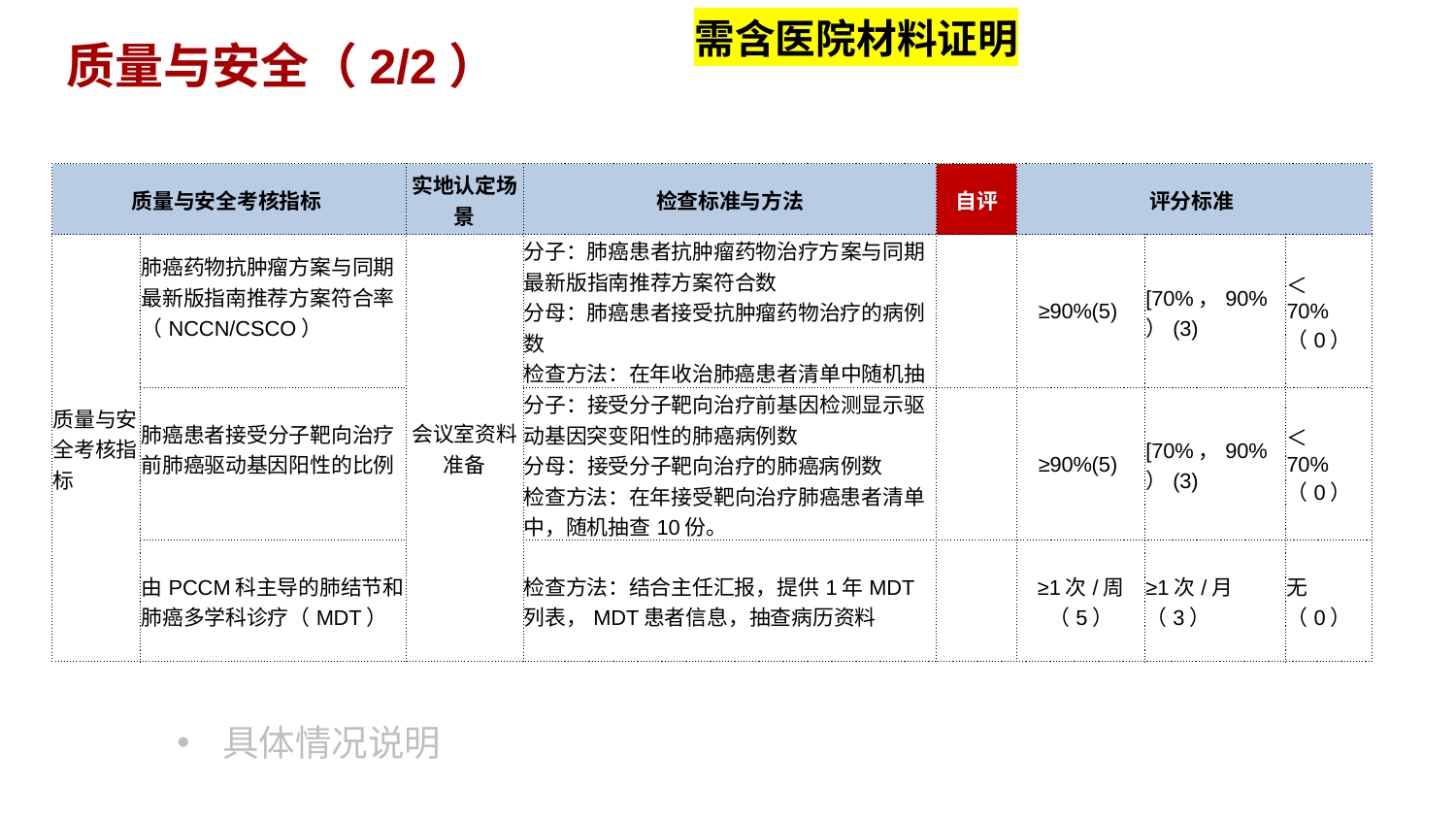

需含医院材料证明
质量与安全（2/2）
| 质量与安全考核指标 |  | 实地认定场景 | 检查标准与方法 | 自评 | 评分标准 |  |  |
| --- | --- | --- | --- | --- | --- | --- | --- |
| 质量与安全考核指标 | 肺癌药物抗肿瘤方案与同期最新版指南推荐方案符合率（NCCN/CSCO） | 会议室资料准备 | 分子：肺癌患者抗肿瘤药物治疗方案与同期最新版指南推荐方案符合数 分母：肺癌患者接受抗肿瘤药物治疗的病例数 检查方法：在年收治肺癌患者清单中随机抽查10份。 |  | ≥90%(5) | [70%，90%）(3) | ＜70%（0） |
|  | 肺癌患者接受分子靶向治疗前肺癌驱动基因阳性的比例 |  | 分子：接受分子靶向治疗前基因检测显示驱动基因突变阳性的肺癌病例数 分母：接受分子靶向治疗的肺癌病例数 检查方法：在年接受靶向治疗肺癌患者清单中，随机抽查10份。 |  | ≥90%(5) | [70%，90%）(3) | ＜70%（0） |
|  | 由PCCM科主导的肺结节和肺癌多学科诊疗（MDT） |  | 检查方法：结合主任汇报，提供1年MDT列表，MDT患者信息，抽查病历资料 |  | ≥1次/周（5） | ≥1次/月（3） | 无（0） |
具体情况说明
69